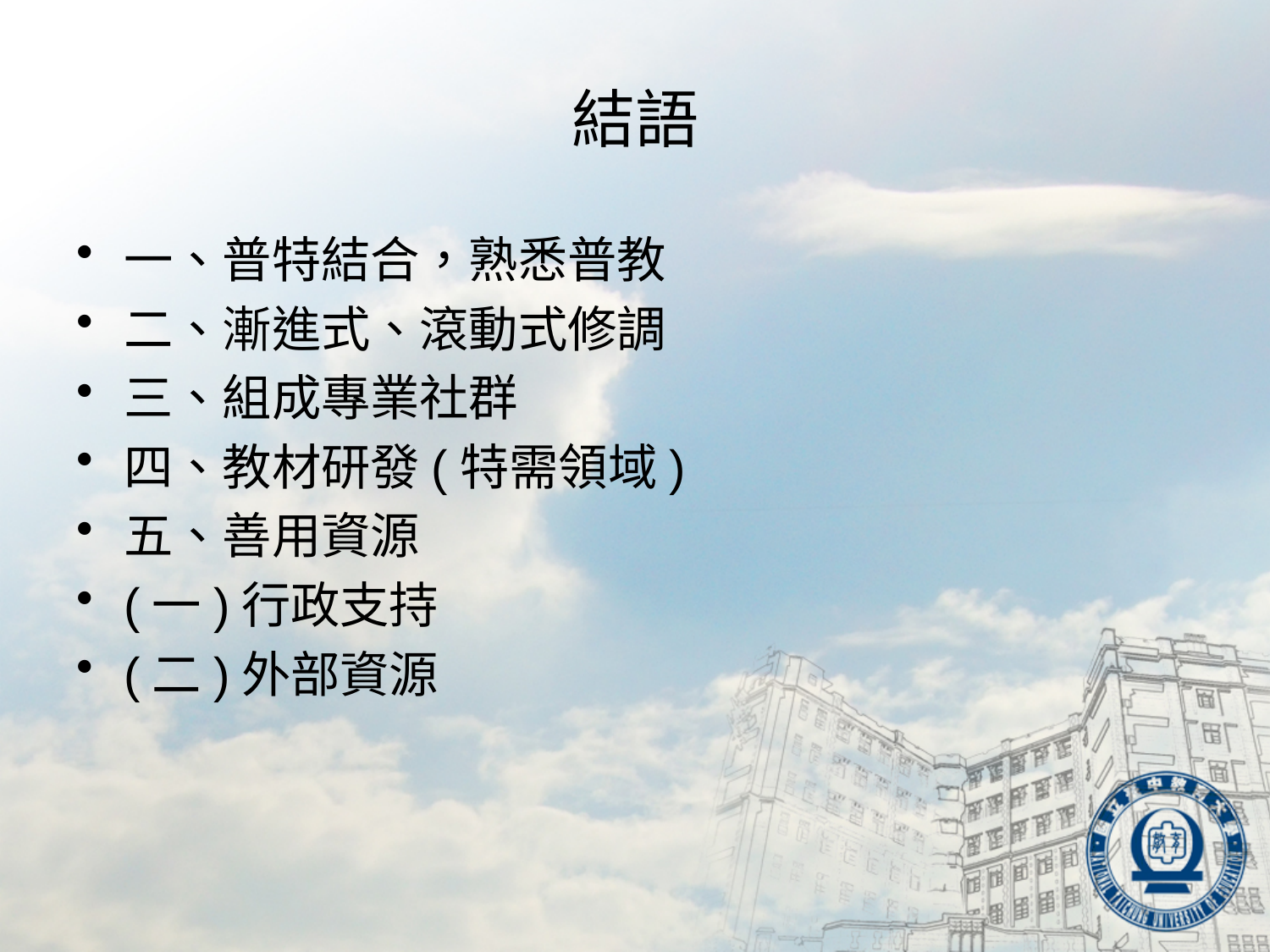

# 結語
一、普特結合，熟悉普教
二、漸進式、滾動式修調
三、組成專業社群
四、教材研發(特需領域)
五、善用資源
(一)行政支持
(二)外部資源